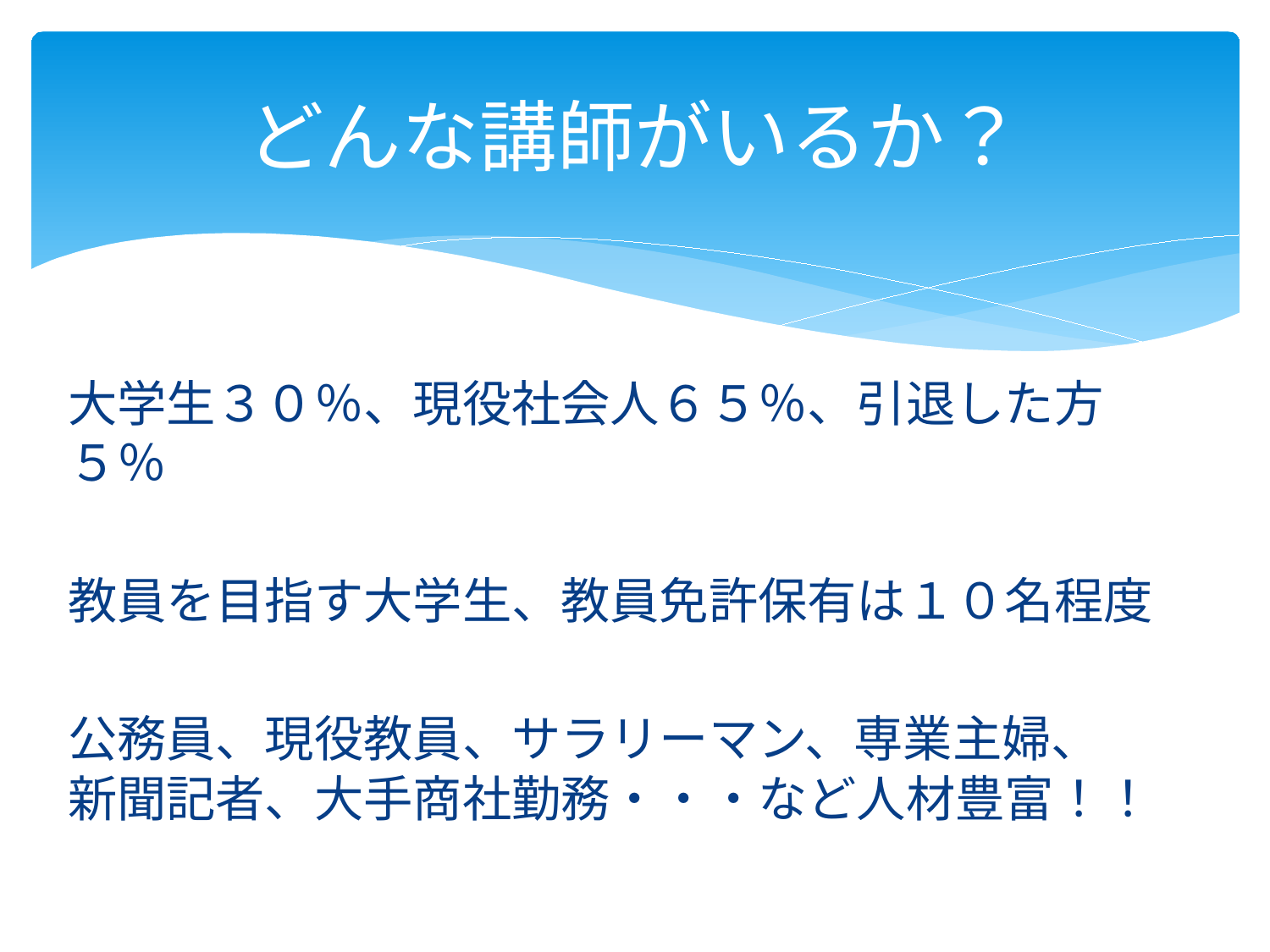

# どんな講師がいるか？
大学生３０％、現役社会人６５％、引退した方５％

教員を目指す大学生、教員免許保有は１０名程度

公務員、現役教員、サラリーマン、専業主婦、
新聞記者、大手商社勤務・・・など人材豊富！！